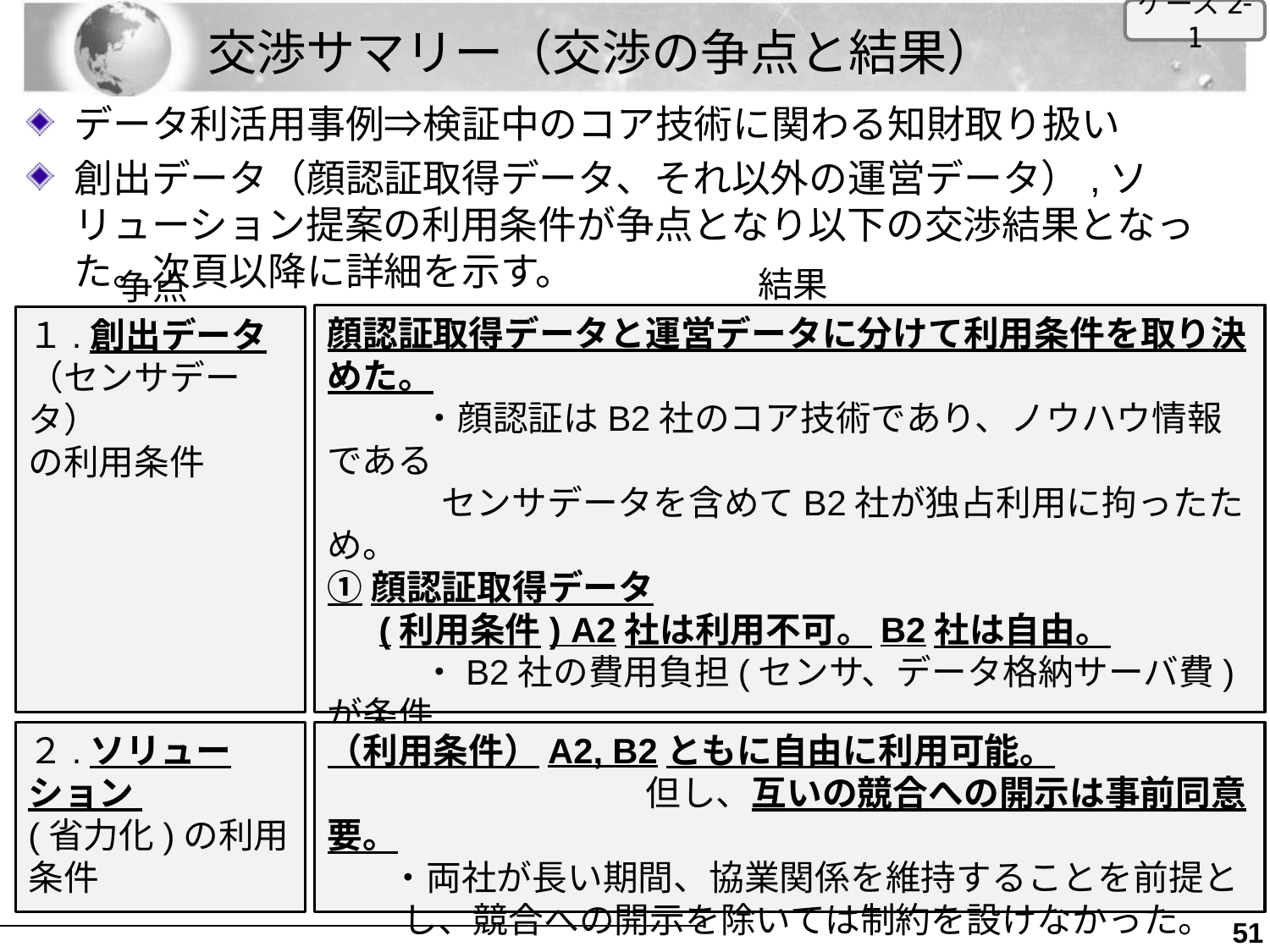

ケース2-1
# 交渉サマリー（交渉の争点と結果）
データ利活用事例⇒検証中のコア技術に関わる知財取り扱い
創出データ（顔認証取得データ、それ以外の運営データ）,ソリューション提案の利用条件が争点となり以下の交渉結果となった。次頁以降に詳細を示す。
結果
争点
顔認証取得データと運営データに分けて利用条件を取り決めた。
  　　・顔認証はB2社のコア技術であり、ノウハウ情報である
　　　 センサデータを含めてB2社が独占利用に拘ったため。
①顔認証取得データ
　 (利用条件) A2社は利用不可。B2社は自由。
  　　・B2社の費用負担(センサ、データ格納サーバ費)が条件
②運営データ
　 (利用条件) A2社は特定店舗のみ、B2社は社内のみ可。
　　　・ 双方の貢献を考慮したため。
１.創出データ
（センサデータ）
の利用条件
２.ソリューション
(省力化)の利用条件
（利用条件）A2, B2ともに自由に利用可能。
　　　　　　　　　但し、互いの競合への開示は事前同意要。
・両社が長い期間、協業関係を維持することを前提とし、競合への開示を除いては制約を設けなかった。

51